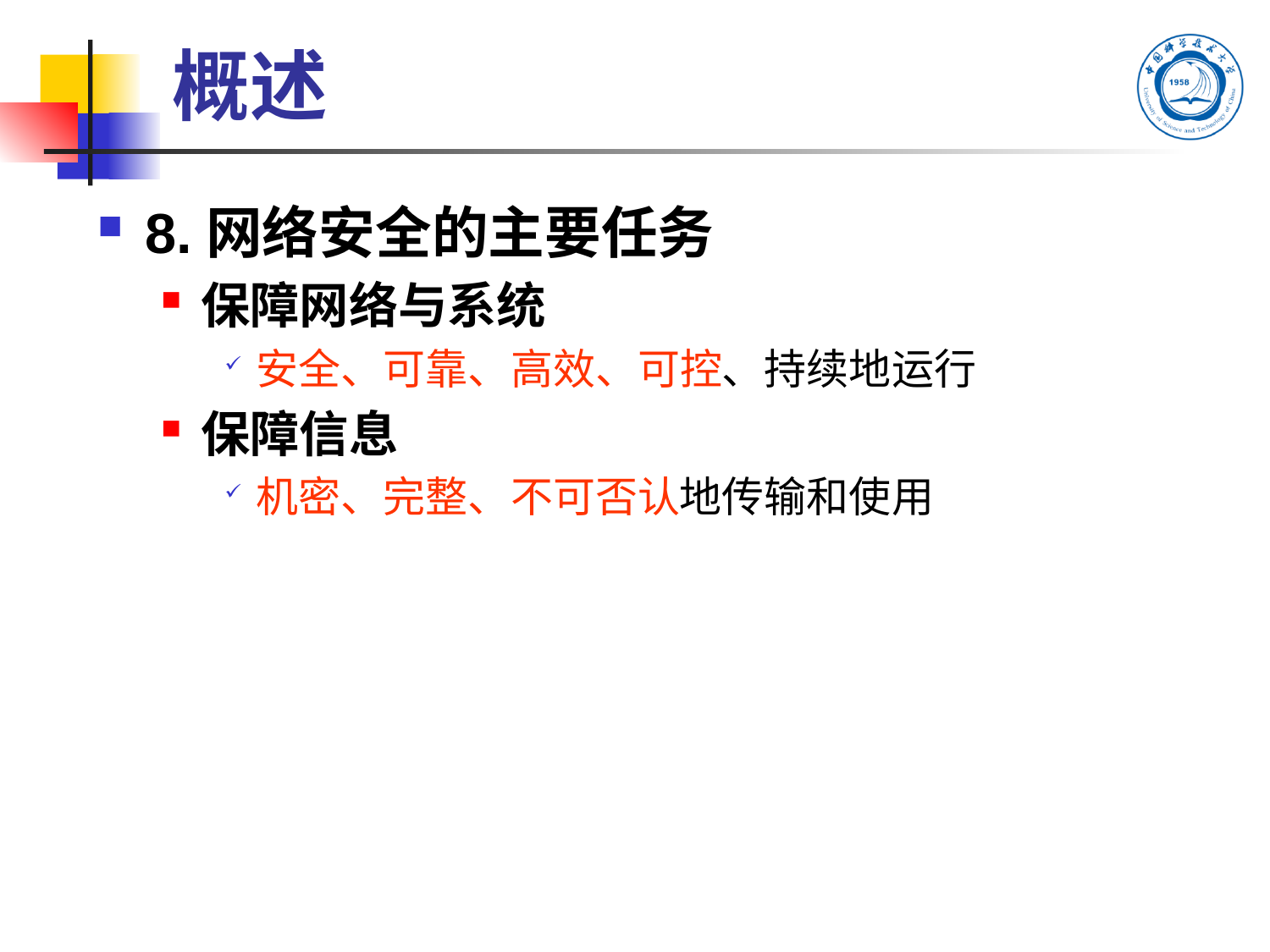

# 概述
8.网络安全的主要任务
保障网络与系统
安全、可靠、高效、可控、持续地运行
保障信息
机密、完整、不可否认地传输和使用